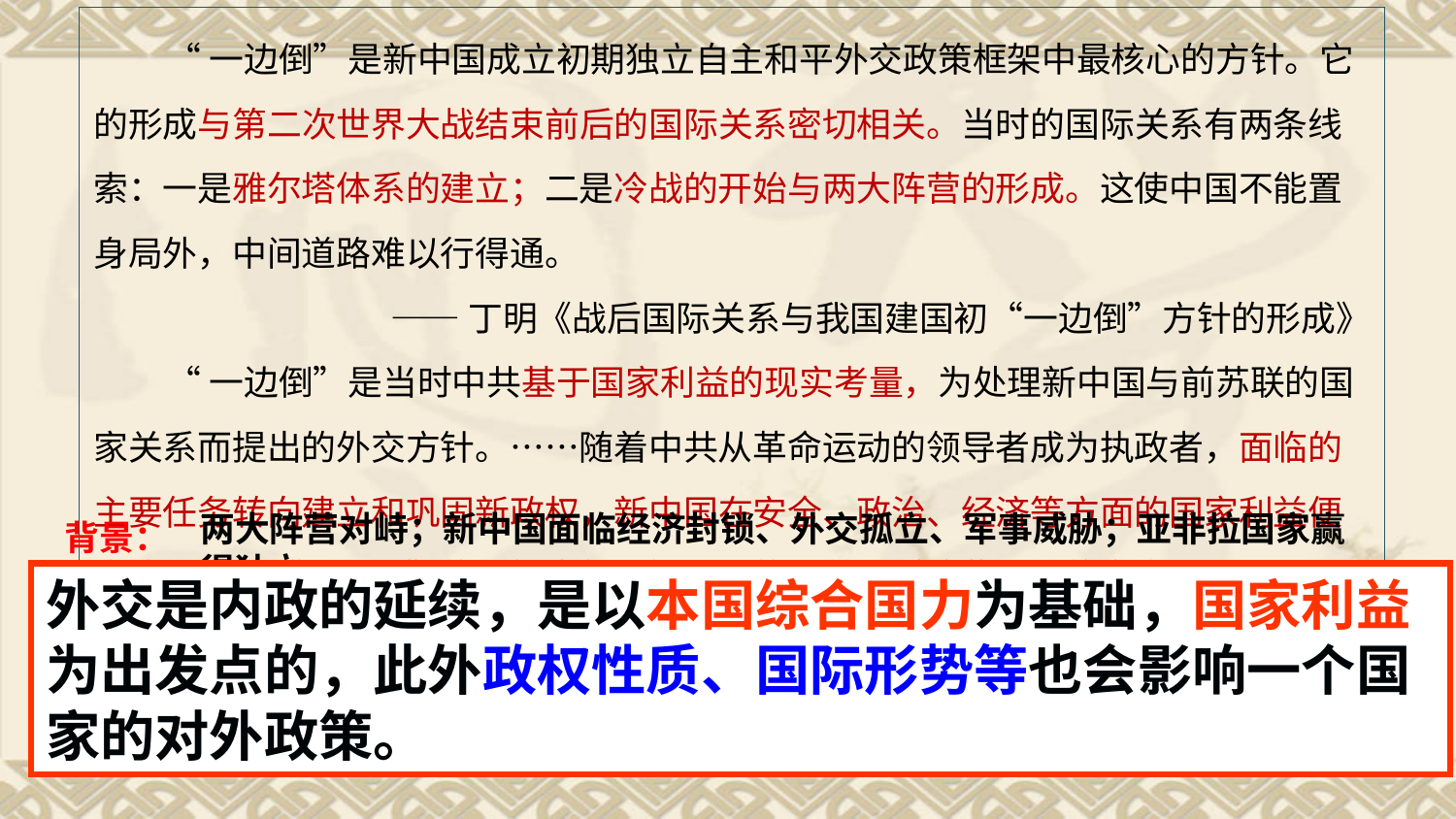

“一边倒”是新中国成立初期独立自主和平外交政策框架中最核心的方针。它的形成与第二次世界大战结束前后的国际关系密切相关。当时的国际关系有两条线索：一是雅尔塔体系的建立；二是冷战的开始与两大阵营的形成。这使中国不能置身局外，中间道路难以行得通。
——丁明《战后国际关系与我国建国初“一边倒”方针的形成》
“一边倒”是当时中共基于国家利益的现实考量，为处理新中国与前苏联的国家关系而提出的外交方针。……随着中共从革命运动的领导者成为执政者，面临的主要任务转向建立和巩固新政权，新中国在安全、政治、经济等方面的国家利益便生成了，在“一边倒”的选择中起关键作用的，就是对这些利益的考虑。
——摘编自关锦伟《新中国成立初期“一边倒”政策研究综述》
两大阵营对峙；新中国面临经济封锁、外交孤立、军事威胁；亚非拉国家赢得独立。
背景：
外交是内政的延续，是以本国综合国力为基础，国家利益为出发点的，此外政权性质、国际形势等也会影响一个国家的对外政策。
实质：
针对西方国家抵制中国所采取的政治方针。
意义：
使新中国在保障人民革命胜利成果、捍卫和平以及维护独立与主权的斗争中，不致处于孤立地位。